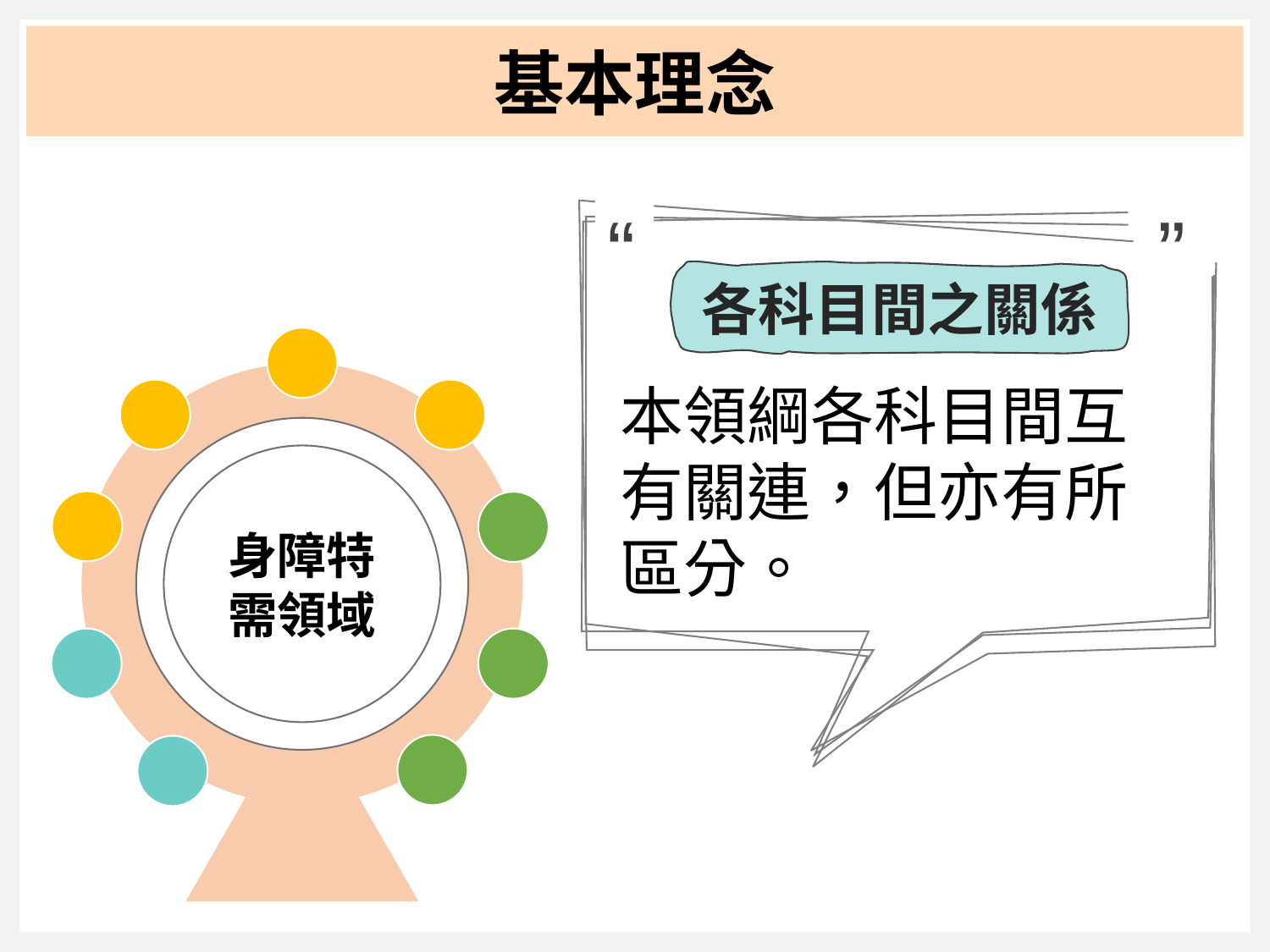

基本理念
“
”
各科目間之關係

身障特需領域

本領綱各科目間互有關連，但亦有所區分。